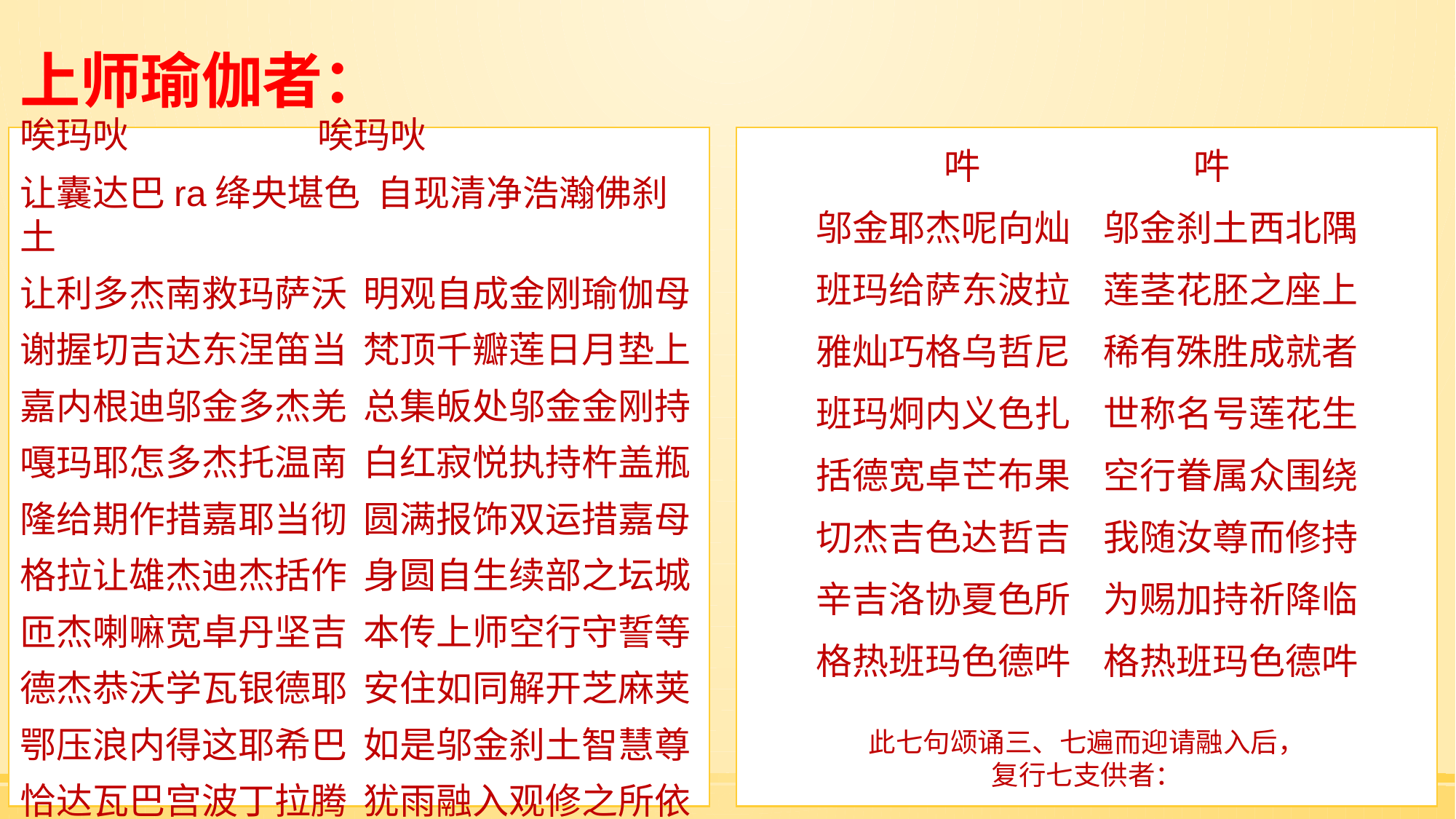

# 上师瑜伽者：
唉玛吙                       唉玛吙

让囊达巴ra绛央堪色  自现清净浩瀚佛刹土

让利多杰南救玛萨沃  明观自成金刚瑜伽母

谢握切吉达东涅笛当  梵顶千瓣莲日月垫上

嘉内根迪邬金多杰羌  总集皈处邬金金刚持

嘎玛耶怎多杰托温南  白红寂悦执持杵盖瓶

隆给期作措嘉耶当彻  圆满报饰双运措嘉母

格拉让雄杰迪杰括作  身圆自生续部之坛城

匝杰喇嘛宽卓丹坚吉  本传上师空行守誓等

德杰恭沃学瓦银德耶  安住如同解开芝麻荚

鄂压浪内得这耶希巴  如是邬金刹土智慧尊

恰达瓦巴宫波丁拉腾  犹雨融入观修之所依
吽                          吽

邬金耶杰呢向灿    邬金刹土西北隅

班玛给萨东波拉    莲茎花胚之座上

雅灿巧格乌哲尼    稀有殊胜成就者

班玛炯内义色扎    世称名号莲花生

括德宽卓芒布果    空行眷属众围绕

切杰吉色达哲吉    我随汝尊而修持

辛吉洛协夏色所    为赐加持祈降临

格热班玛色德吽    格热班玛色德吽

此七句颂诵三、七遍而迎请融入后，
复行七支供者：